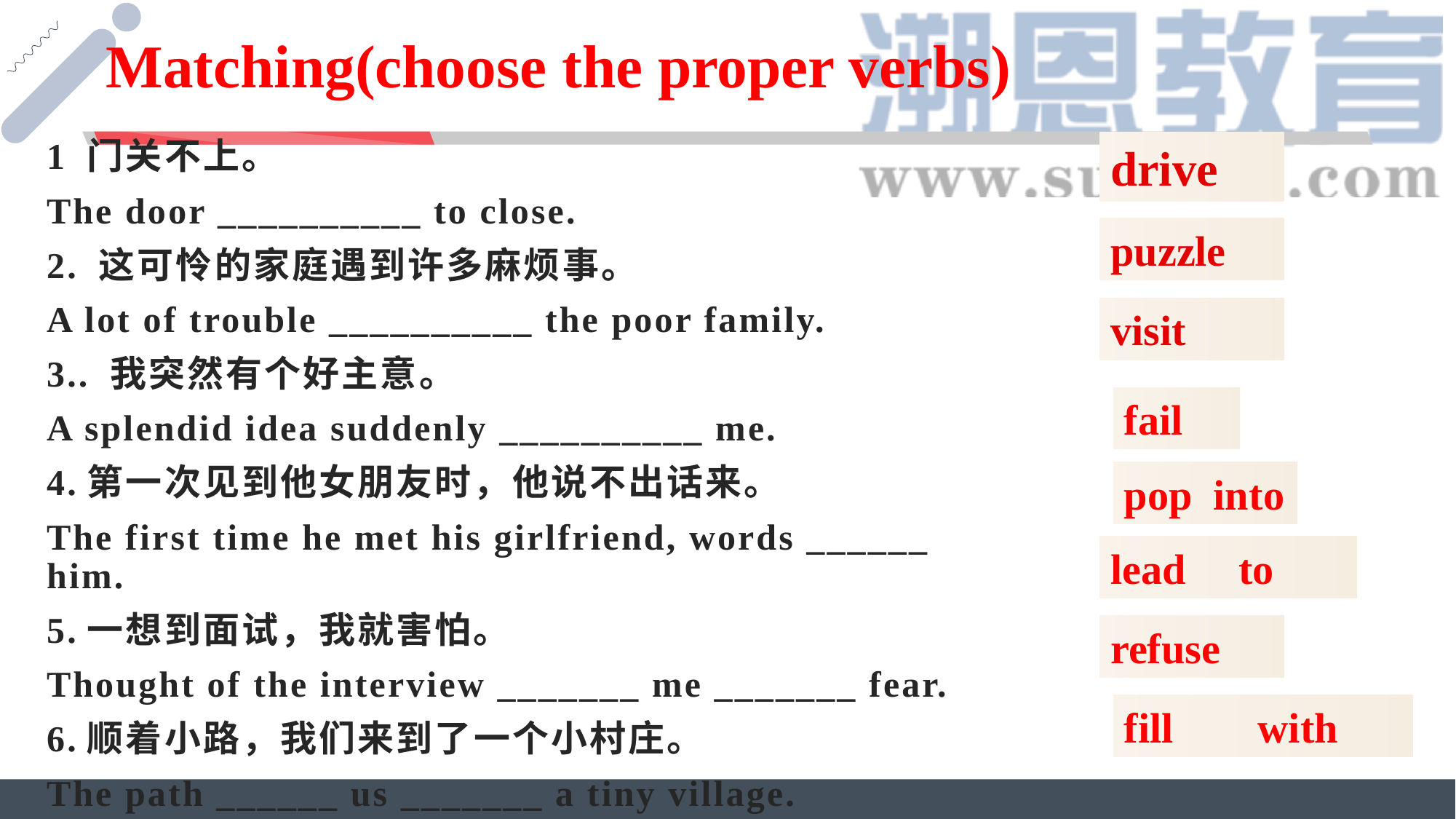

Matching(choose the proper verbs)
1 门关不上。
The door __________ to close.
2. 这可怜的家庭遇到许多麻烦事。
A lot of trouble __________ the poor family.
3.. 我突然有个好主意。
A splendid idea suddenly __________ me.
4.第一次见到他女朋友时，他说不出话来。
The first time he met his girlfriend, words ______  him.
5.一想到面试，我就害怕。
Thought of the interview _______ me _______ fear.
6.顺着小路，我们来到了一个小村庄。
The path ______ us _______ a tiny village.
drive
puzzle
visit
fail
pop  into
lead     to
refuse
fill        with